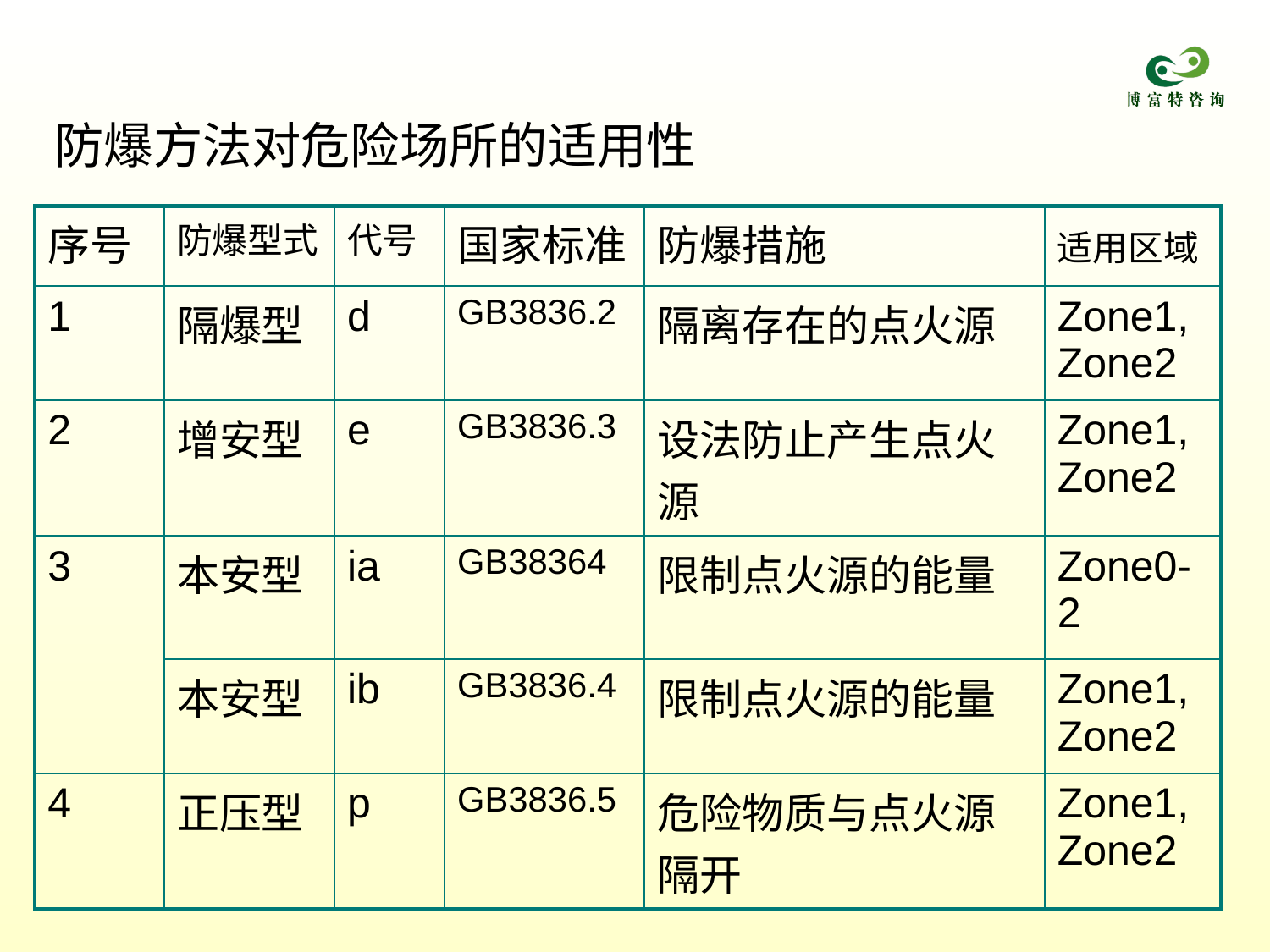

# 防爆方法对危险场所的适用性
| 序号 | 防爆型式 | 代号 | 国家标准 | 防爆措施 | 适用区域 |
| --- | --- | --- | --- | --- | --- |
| 1 | 隔爆型 | d | GB3836.2 | 隔离存在的点火源 | Zone1,Zone2 |
| 2 | 增安型 | e | GB3836.3 | 设法防止产生点火源 | Zone1,Zone2 |
| 3 | 本安型 | ia | GB38364 | 限制点火源的能量 | Zone0-2 |
|  | 本安型 | ib | GB3836.4 | 限制点火源的能量 | Zone1,Zone2 |
| 4 | 正压型 | p | GB3836.5 | 危险物质与点火源隔开 | Zone1,Zone2 |
31